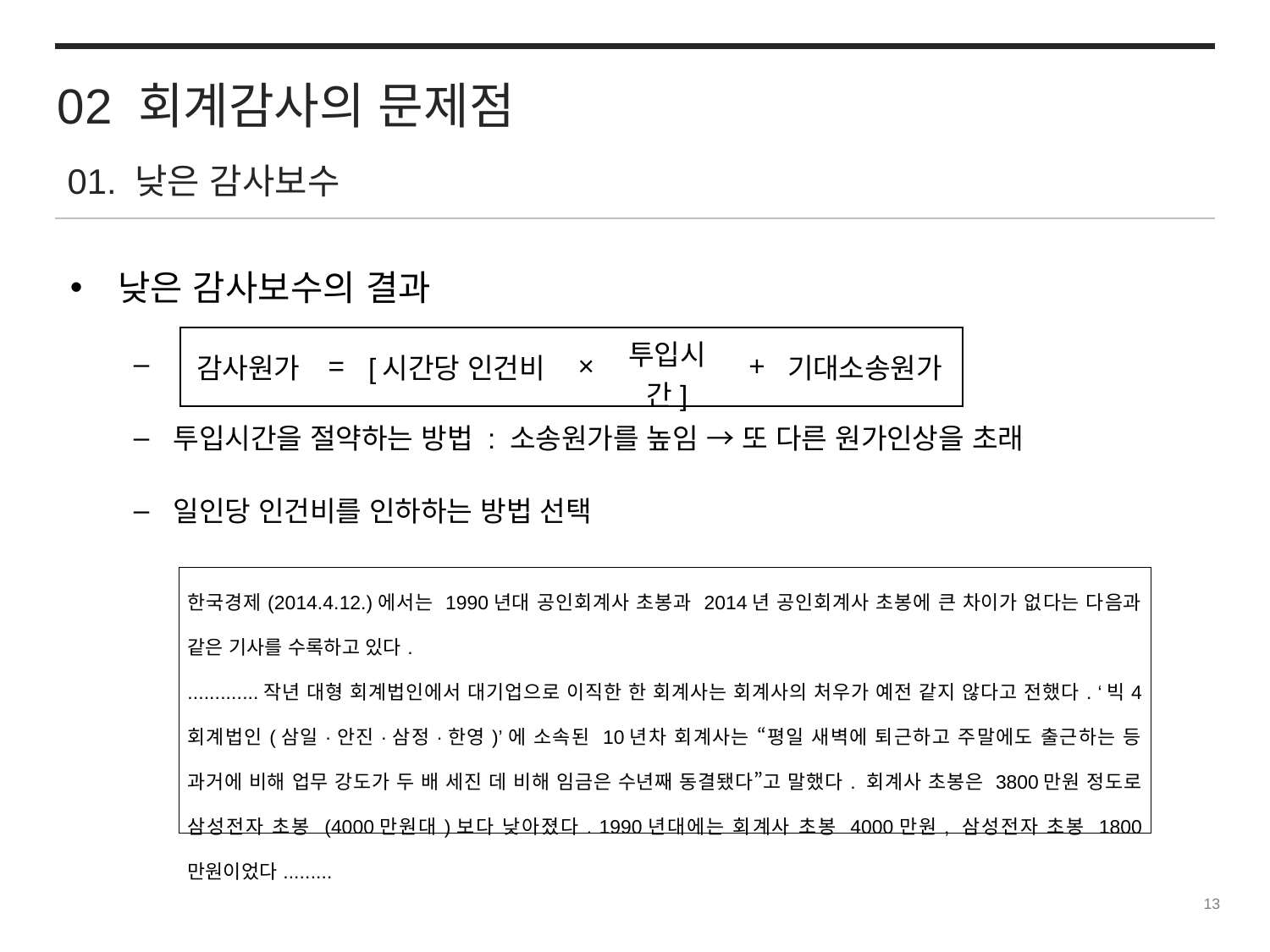

02 회계감사의 문제점
01. 낮은 감사보수
낮은 감사보수의 결과

투입시간을 절약하는 방법 : 소송원가를 높임 → 또 다른 원가인상을 초래
일인당 인건비를 인하하는 방법 선택

| 감사원가 | = | [시간당 인건비 | × | 투입시간] | + | 기대소송원가 |
| --- | --- | --- | --- | --- | --- | --- |
| 한국경제(2014.4.12.)에서는 1990년대 공인회계사 초봉과 2014년 공인회계사 초봉에 큰 차이가 없다는 다음과 같은 기사를 수록하고 있다. .............작년 대형 회계법인에서 대기업으로 이직한 한 회계사는 회계사의 처우가 예전 같지 않다고 전했다. ‘빅4 회계법인(삼일·안진·삼정·한영)’에 소속된 10년차 회계사는 “평일 새벽에 퇴근하고 주말에도 출근하는 등 과거에 비해 업무 강도가 두 배 세진 데 비해 임금은 수년째 동결됐다”고 말했다. 회계사 초봉은 3800만원 정도로 삼성전자 초봉 (4000만원대)보다 낮아졌다. 1990년대에는 회계사 초봉 4000만원, 삼성전자 초봉 1800 만원이었다......... |
| --- |